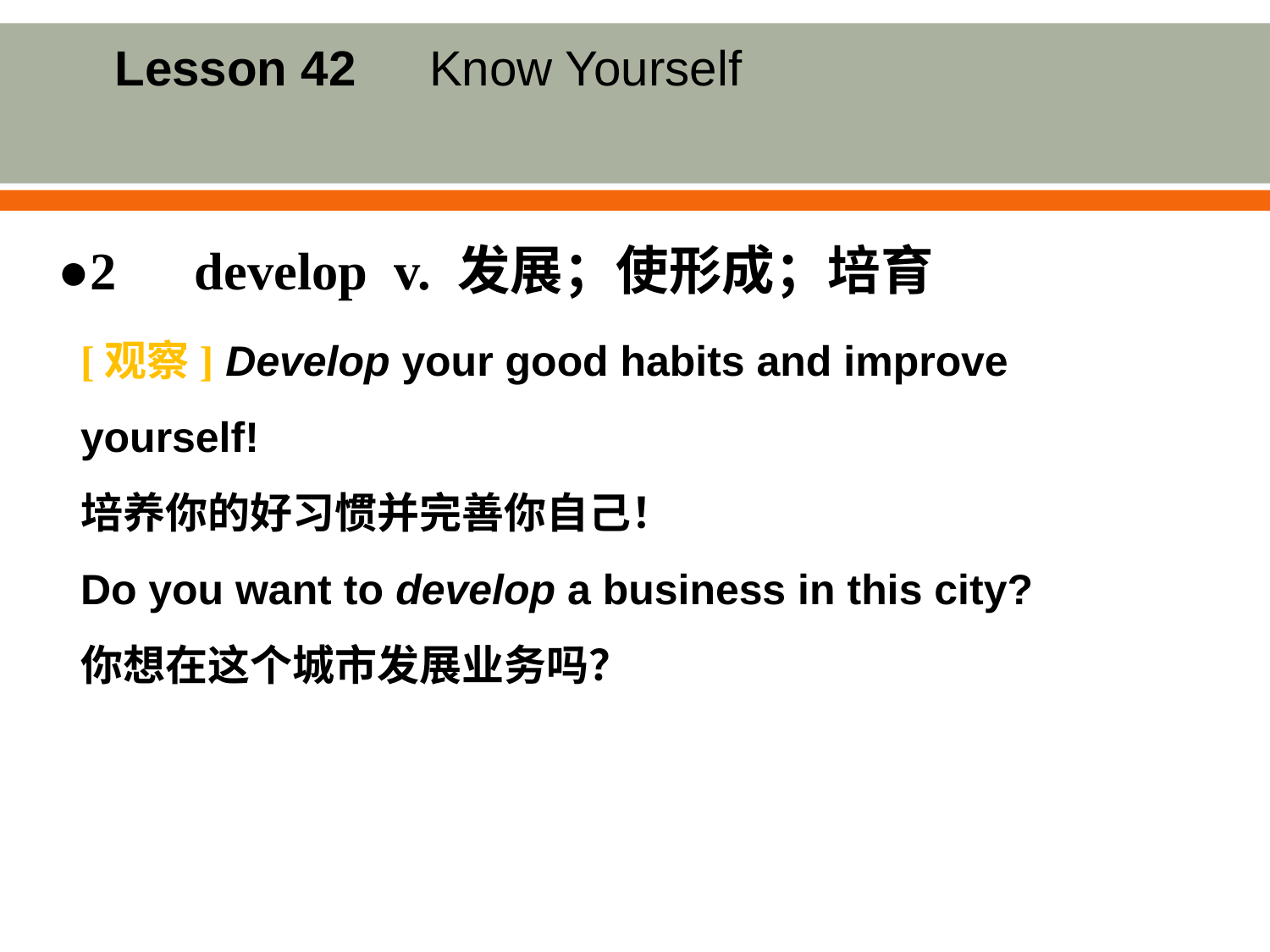

Lesson 42　Know Yourself

●2　develop  v. 发展；使形成；培育
[观察] Develop your good habits and improve yourself!
培养你的好习惯并完善你自己！
Do you want to develop a business in this city?
你想在这个城市发展业务吗？